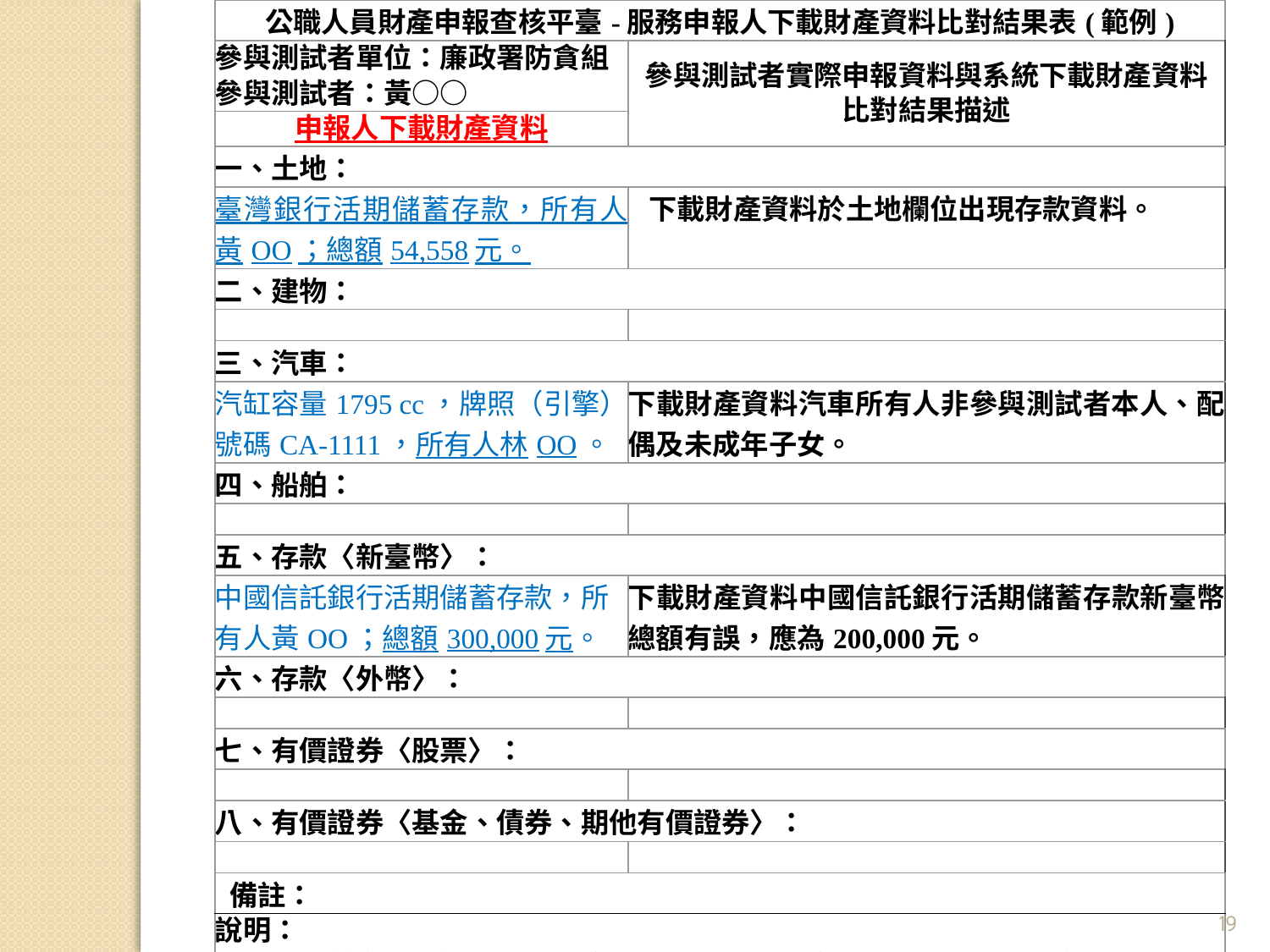

| 公職人員財產申報查核平臺-服務申報人下載財產資料比對結果表(範例) |  |
| --- | --- |
| 參與測試者單位：廉政署防貪組 參與測試者：黃○○ | 參與測試者實際申報資料與系統下載財產資料 比對結果描述 |
| 申報人下載財產資料 |  |
| 一、土地： |  |
| 臺灣銀行活期儲蓄存款，所有人黃OO；總額54,558元。 | 下載財產資料於土地欄位出現存款資料。 |
| 二、建物： |  |
|  |  |
| 三、汽車： |  |
| 汽缸容量1795 cc，牌照（引擎）號碼CA-1111，所有人林OO。 | 下載財產資料汽車所有人非參與測試者本人、配偶及未成年子女。 |
| 四、船舶： |  |
|  |  |
| 五、存款〈新臺幣〉： |  |
| 中國信託銀行活期儲蓄存款，所有人黃OO；總額300,000元。 | 下載財產資料中國信託銀行活期儲蓄存款新臺幣總額有誤，應為200,000元。 |
| 六、存款〈外幣〉： |  |
|  |  |
| 七、有價證券〈股票〉： |  |
|  |  |
| 八、有價證券〈基金、債券、期他有價證券〉： |  |
|  |  |
| 備註： |  |
| 說明： 1.本表僅於參與測試者申報內容與申報人下載財產資料有明顯差異或錯誤時，才須填列。若參與測試者申報內容與申報人下載財產資料相符，則無須填列本表。 2.本表內容係供參考，各列資料可依測試結果自行增刪修改。 |  |
19